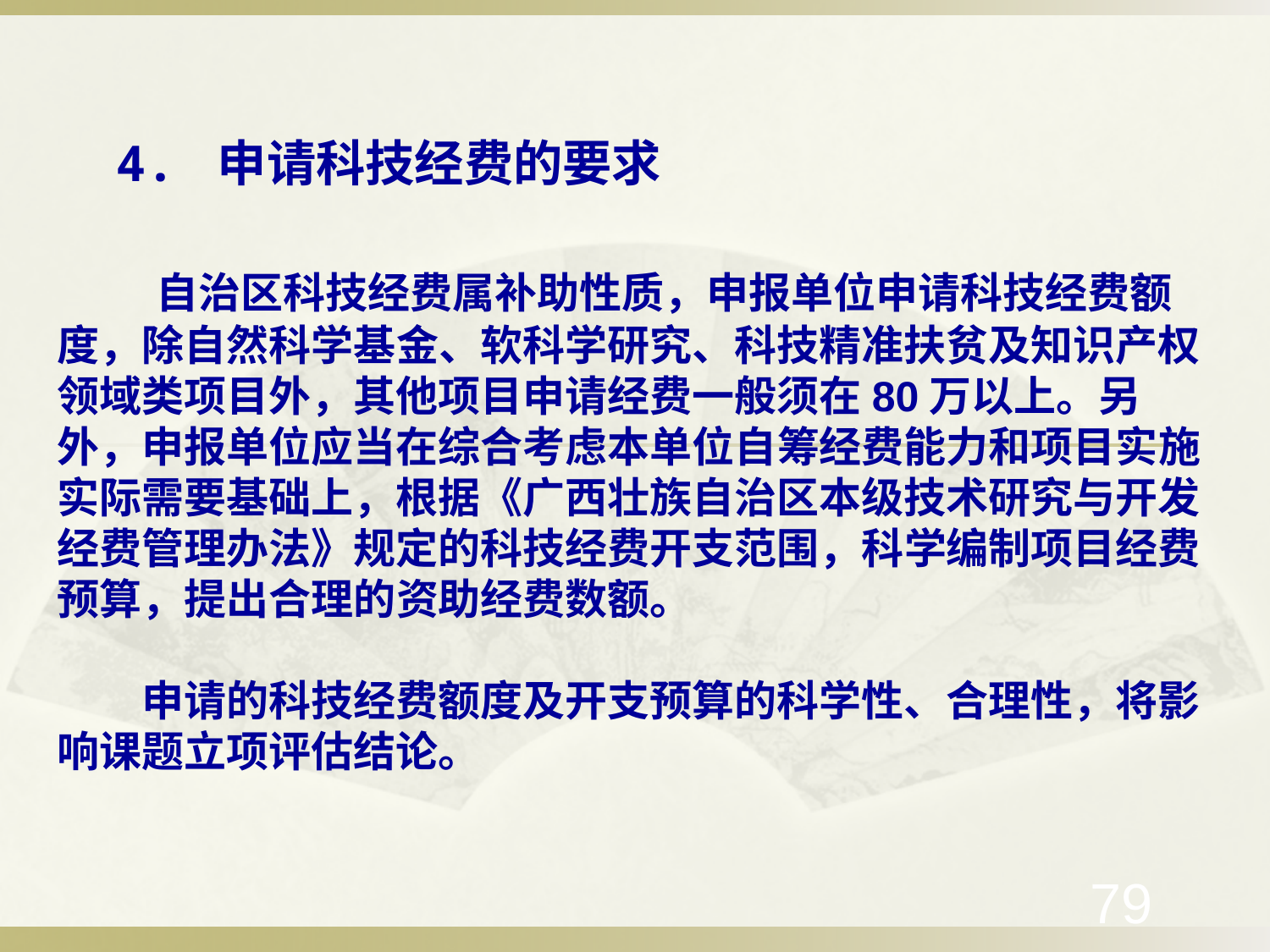

4. 申请科技经费的要求

　　自治区科技经费属补助性质，申报单位申请科技经费额度，除自然科学基金、软科学研究、科技精准扶贫及知识产权领域类项目外，其他项目申请经费一般须在80万以上。另外，申报单位应当在综合考虑本单位自筹经费能力和项目实施实际需要基础上，根据《广西壮族自治区本级技术研究与开发经费管理办法》规定的科技经费开支范围，科学编制项目经费预算，提出合理的资助经费数额。

　　申请的科技经费额度及开支预算的科学性、合理性，将影响课题立项评估结论。
79